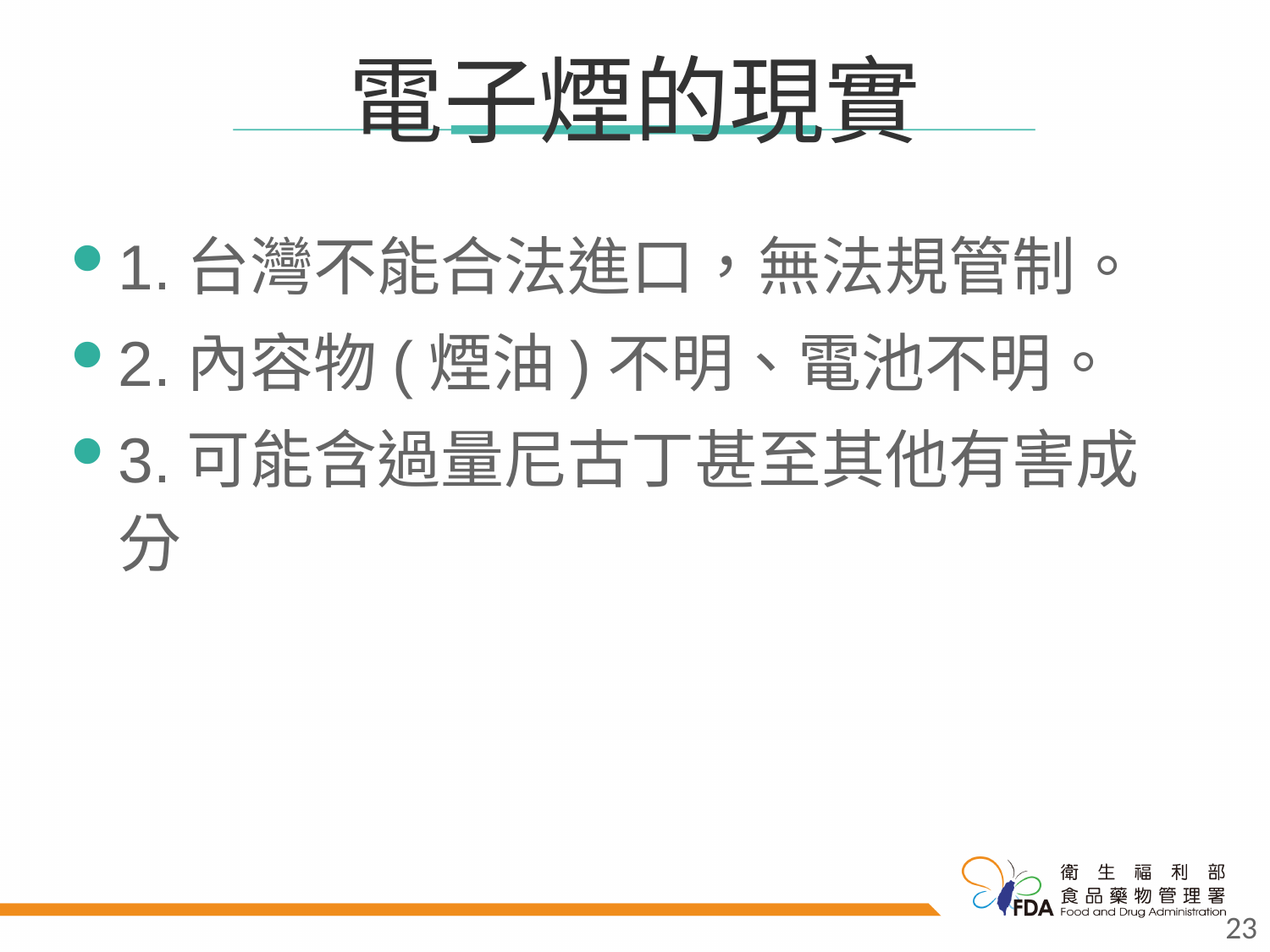

# 電子煙的現實

1.台灣不能合法進口，無法規管制。
2.內容物(煙油)不明、電池不明。
3.可能含過量尼古丁甚至其他有害成分